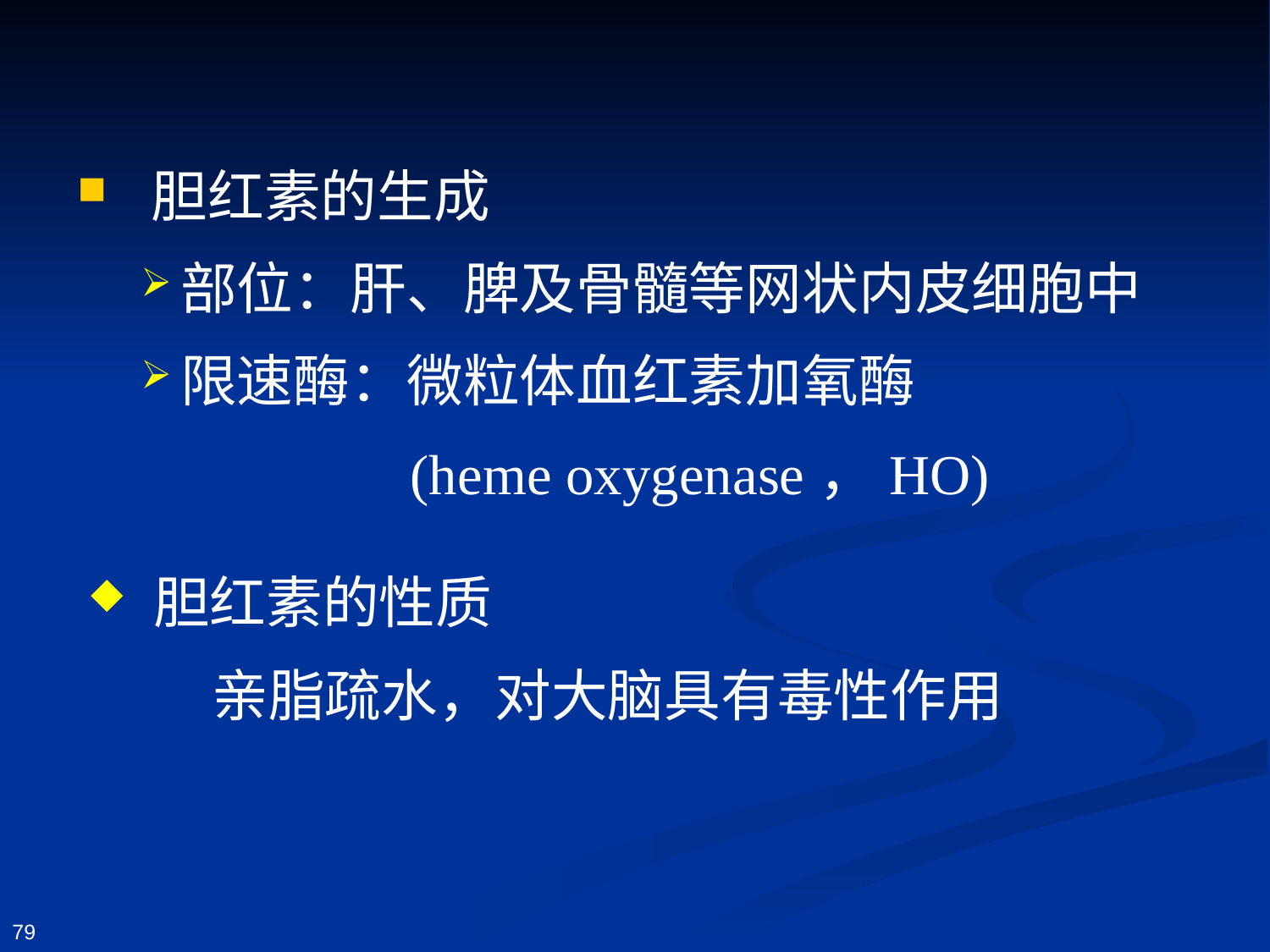

胆红素的生成
部位：肝、脾及骨髓等网状内皮细胞中
限速酶：微粒体血红素加氧酶
                   (heme oxygenase，HO)
 胆红素的性质
亲脂疏水，对大脑具有毒性作用
79